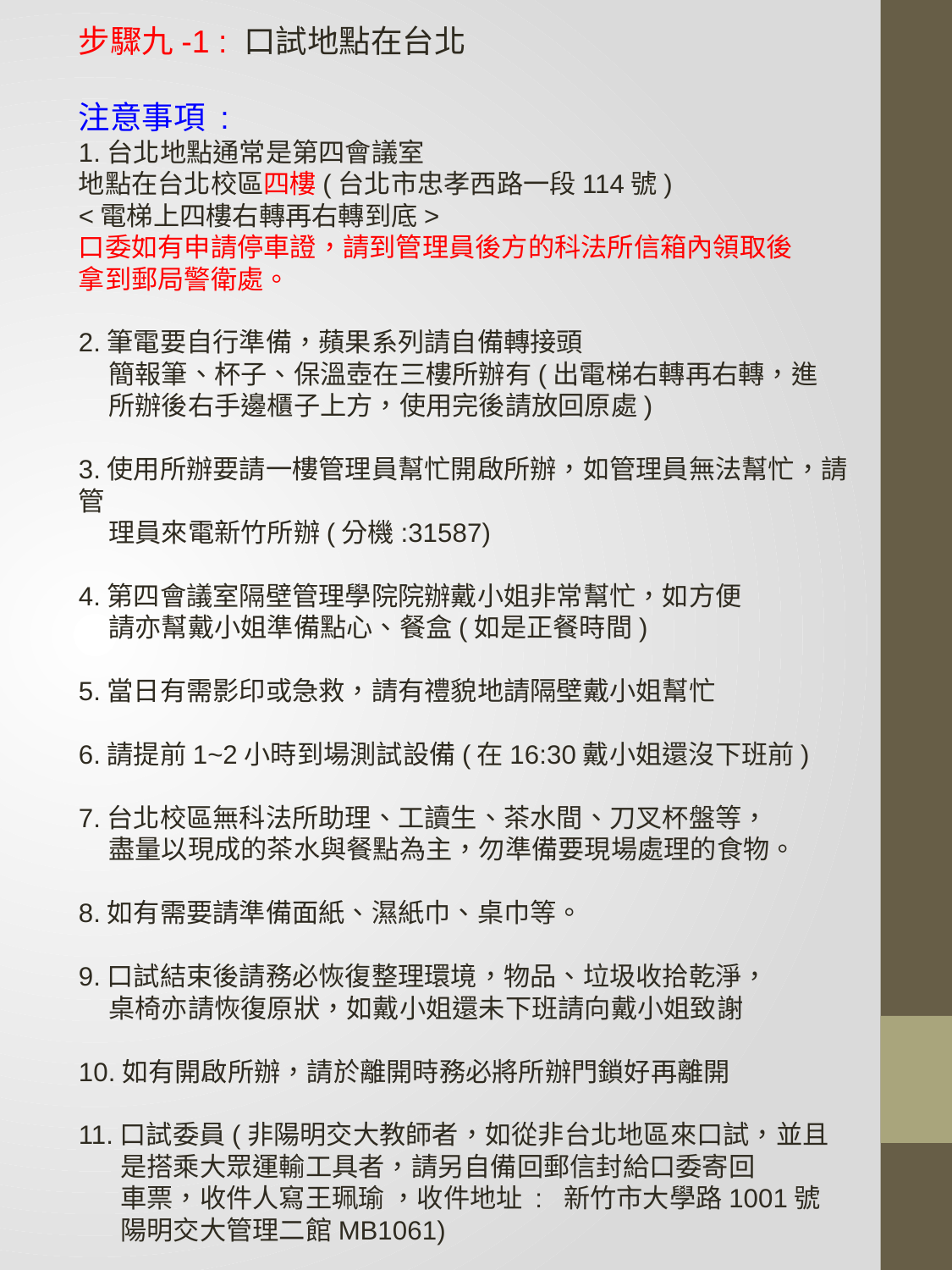

步驟九-1 : 口試地點在台北

注意事項 :
1.台北地點通常是第四會議室
地點在台北校區四樓(台北市忠孝西路一段114號)
<電梯上四樓右轉再右轉到底>
口委如有申請停車證，請到管理員後方的科法所信箱內領取後
拿到郵局警衛處。

2.筆電要自行準備，蘋果系列請自備轉接頭
    簡報筆、杯子、保溫壺在三樓所辦有(出電梯右轉再右轉，進
    所辦後右手邊櫃子上方，使用完後請放回原處)

3.使用所辦要請一樓管理員幫忙開啟所辦，如管理員無法幫忙，請管
    理員來電新竹所辦(分機:31587)

4.第四會議室隔壁管理學院院辦戴小姐非常幫忙，如方便
    請亦幫戴小姐準備點心、餐盒(如是正餐時間)

5.當日有需影印或急救，請有禮貌地請隔壁戴小姐幫忙

6.請提前1~2小時到場測試設備(在16:30戴小姐還沒下班前)

7.台北校區無科法所助理、工讀生、茶水間、刀叉杯盤等，
    盡量以現成的茶水與餐點為主，勿準備要現場處理的食物。

8.如有需要請準備面紙、濕紙巾、桌巾等。

9.口試結束後請務必恢復整理環境，物品、垃圾收拾乾淨，
    桌椅亦請恢復原狀，如戴小姐還未下班請向戴小姐致謝

10.如有開啟所辦，請於離開時務必將所辦門鎖好再離開

11.口試委員(非陽明交大教師者，如從非台北地區來口試，並且
      是搭乘大眾運輸工具者，請另自備回郵信封給口委寄回
      車票，收件人寫王珮瑜 ，收件地址 :  新竹市大學路1001號
      陽明交大管理二館MB1061)